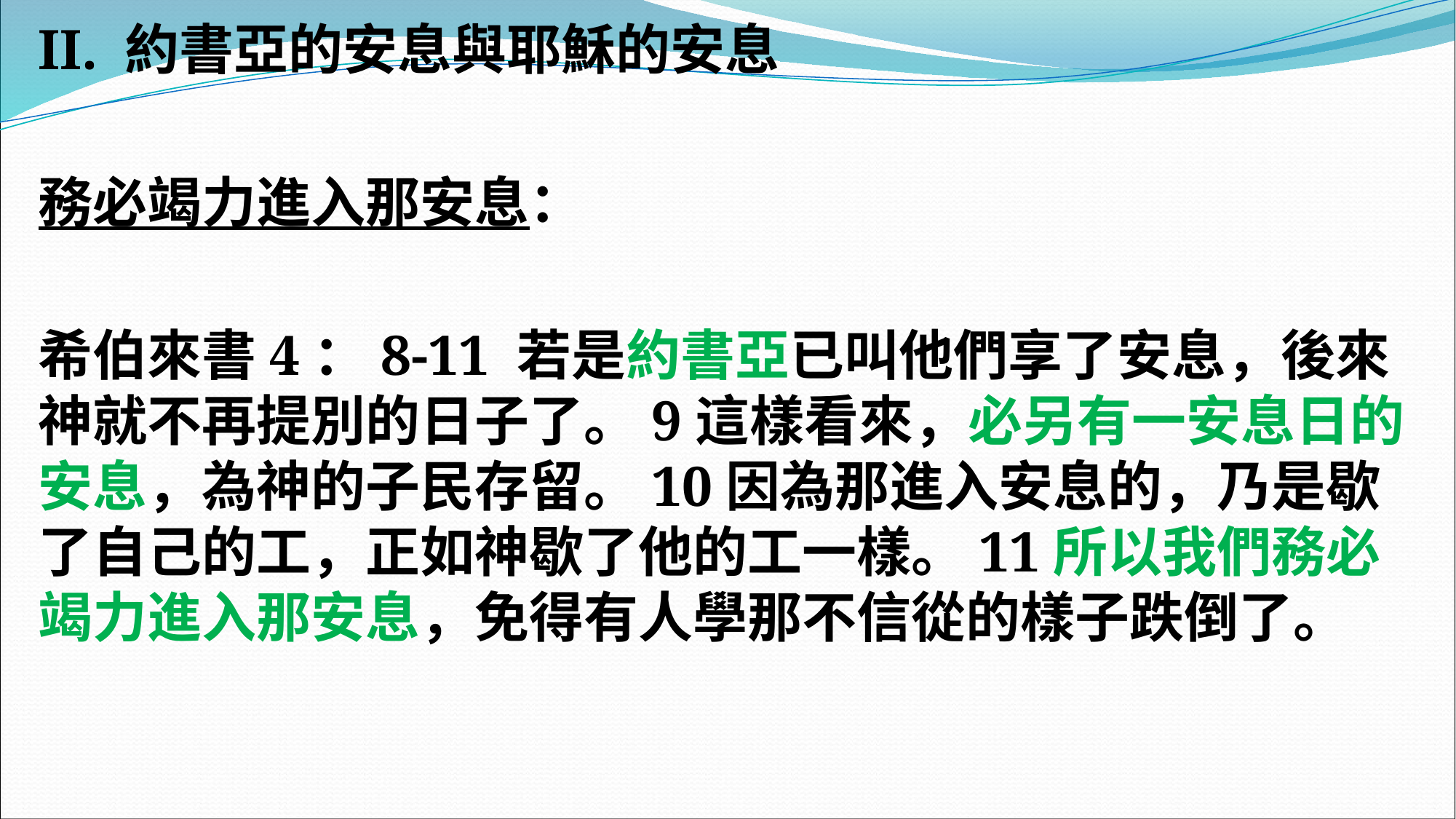

II. 約書亞的安息與耶穌的安息

務必竭力進入那安息：

希伯來書4：8-11 若是約書亞已叫他們享了安息，後來神就不再提別的日子了。9這樣看來，必另有一安息日的安息，為神的子民存留。10因為那進入安息的，乃是歇了自己的工，正如神歇了他的工一樣。11所以我們務必竭力進入那安息，免得有人學那不信從的樣子跌倒了。

#